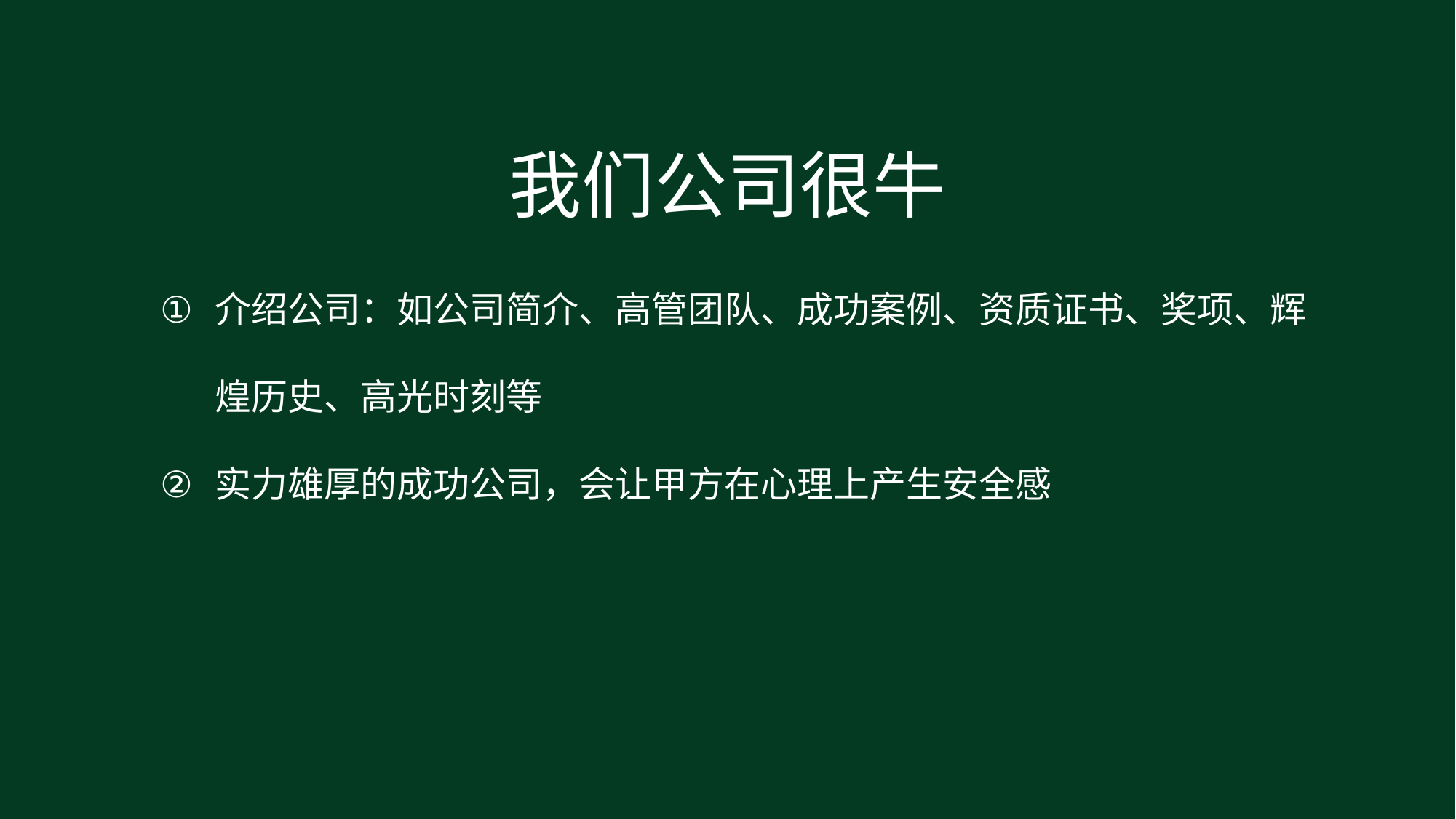

我们公司很牛
介绍公司：如公司简介、高管团队、成功案例、资质证书、奖项、辉煌历史、高光时刻等
实力雄厚的成功公司，会让甲方在心理上产生安全感